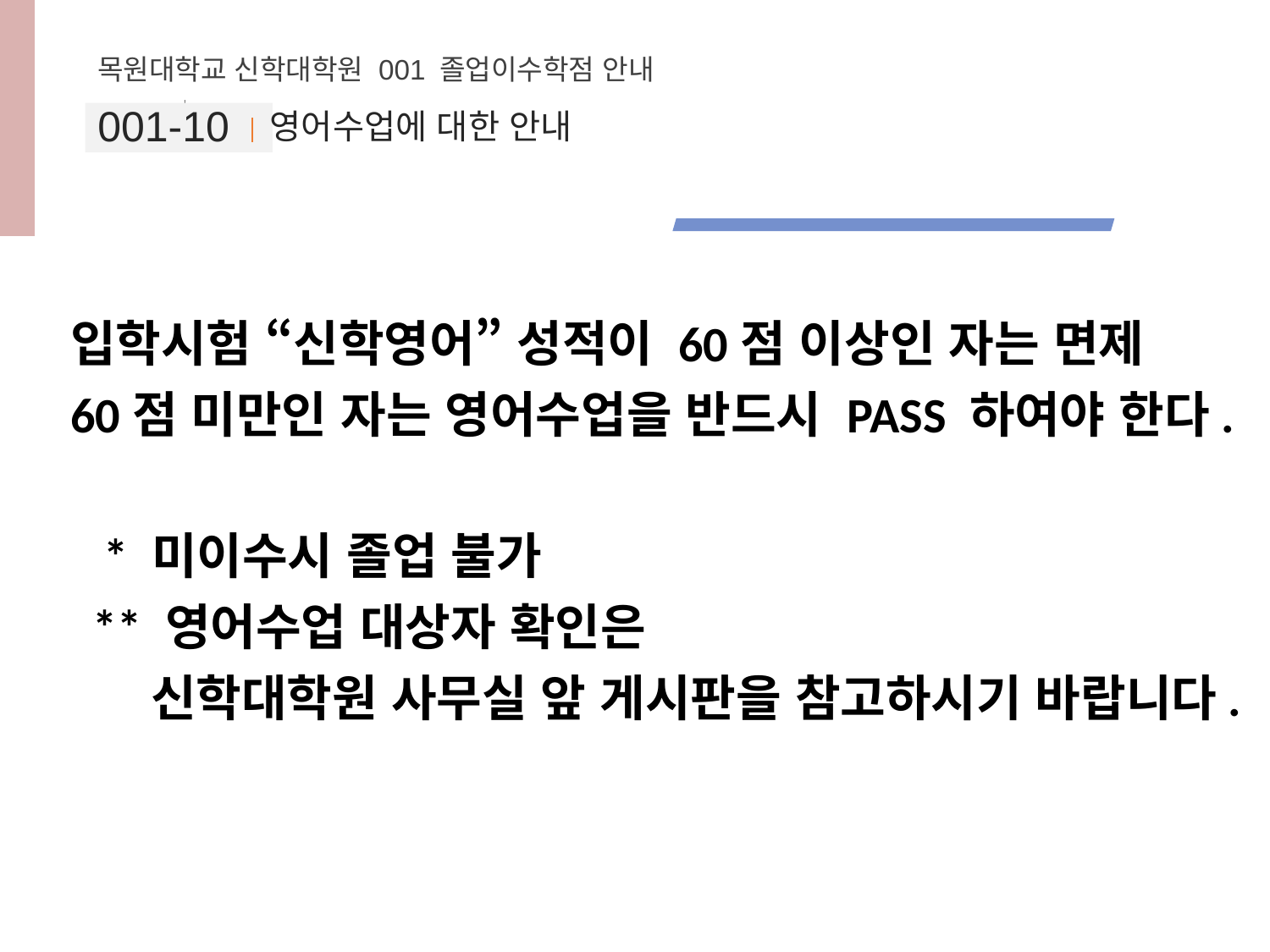

목원대학교 신학대학원 001 졸업이수학점 안내
001-10
# 영어수업에 대한 안내
입학시험 “신학영어” 성적이 60점 이상인 자는 면제
60점 미만인 자는 영어수업을 반드시 PASS 하여야 한다.

   * 미이수시 졸업 불가
  ** 영어수업 대상자 확인은
     신학대학원 사무실 앞 게시판을 참고하시기 바랍니다.